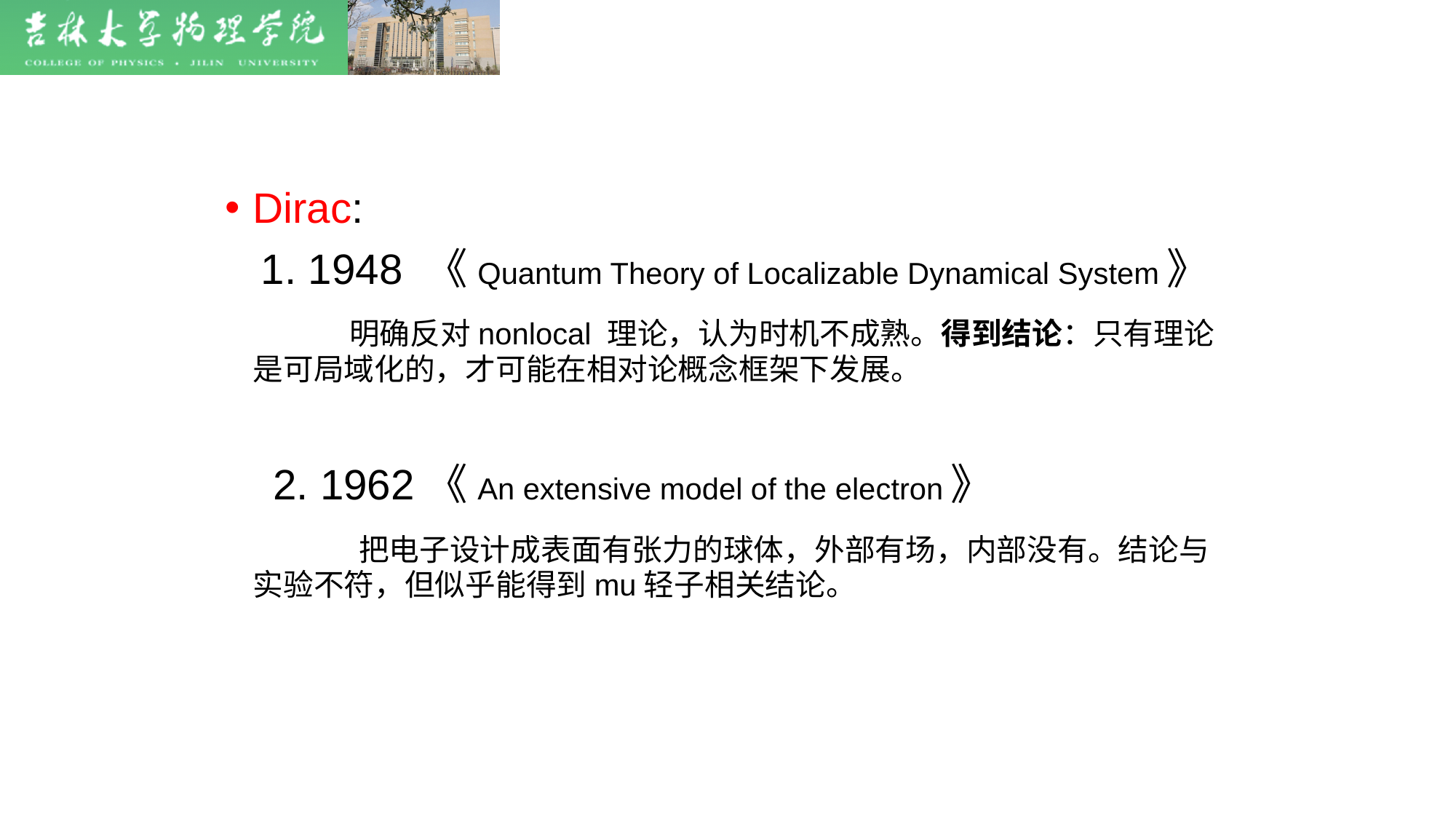

Dirac:
   1. 1948 《Quantum Theory of Localizable Dynamical System》
            明确反对nonlocal 理论，认为时机不成熟。得到结论：只有理论是可局域化的，才可能在相对论概念框架下发展。

    2. 1962《An extensive model of the electron》
             把电子设计成表面有张力的球体，外部有场，内部没有。结论与实验不符，但似乎能得到mu轻子相关结论。